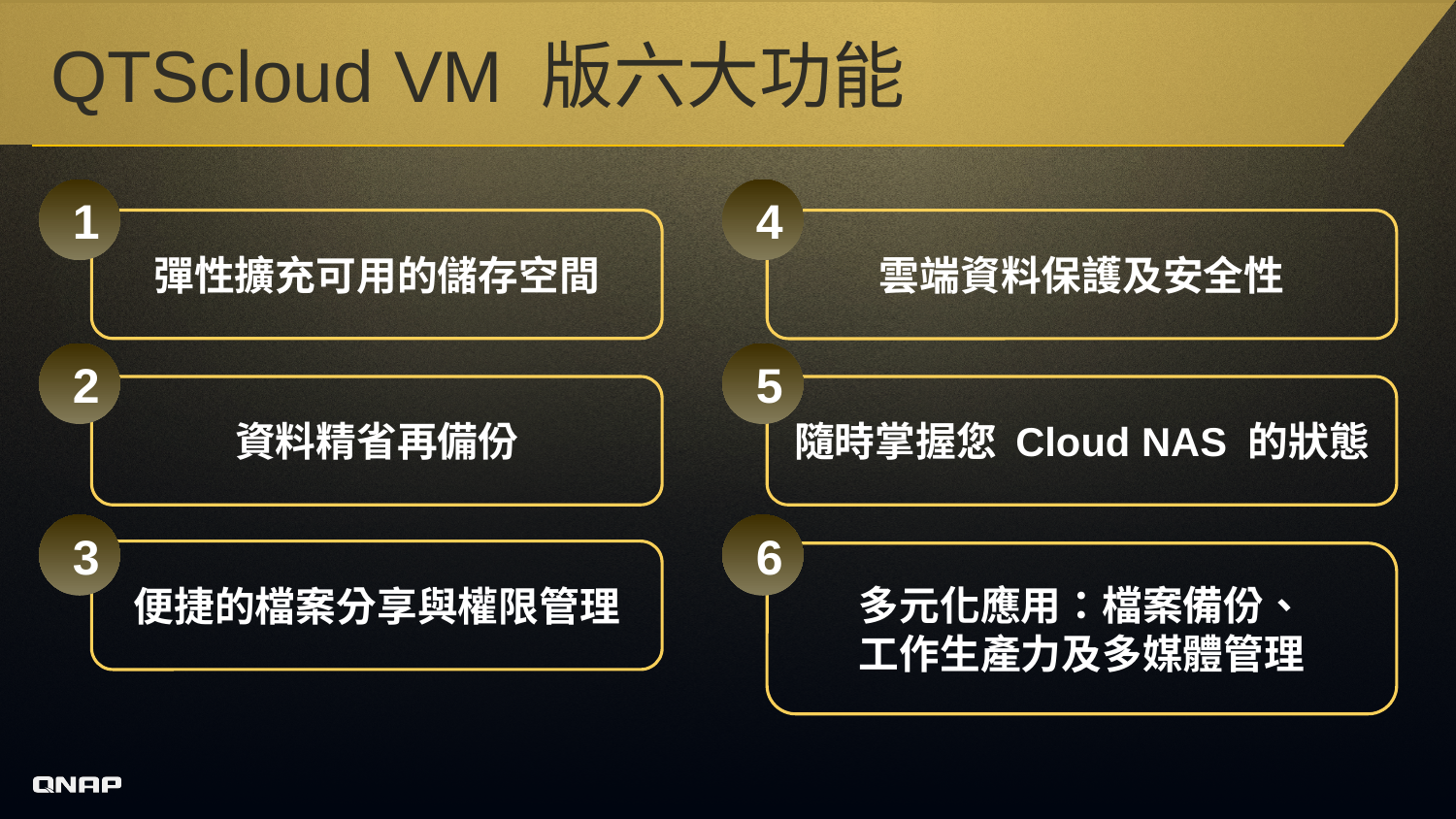

# QTScloud VM 版六大功能

1

4
彈性擴充可用的儲存空間
雲端資料保護及安全性

2

5
資料精省再備份
隨時掌握您 Cloud NAS 的狀態

3

6
便捷的檔案分享與權限管理
多元化應用：檔案備份、
工作生產力及多媒體管理